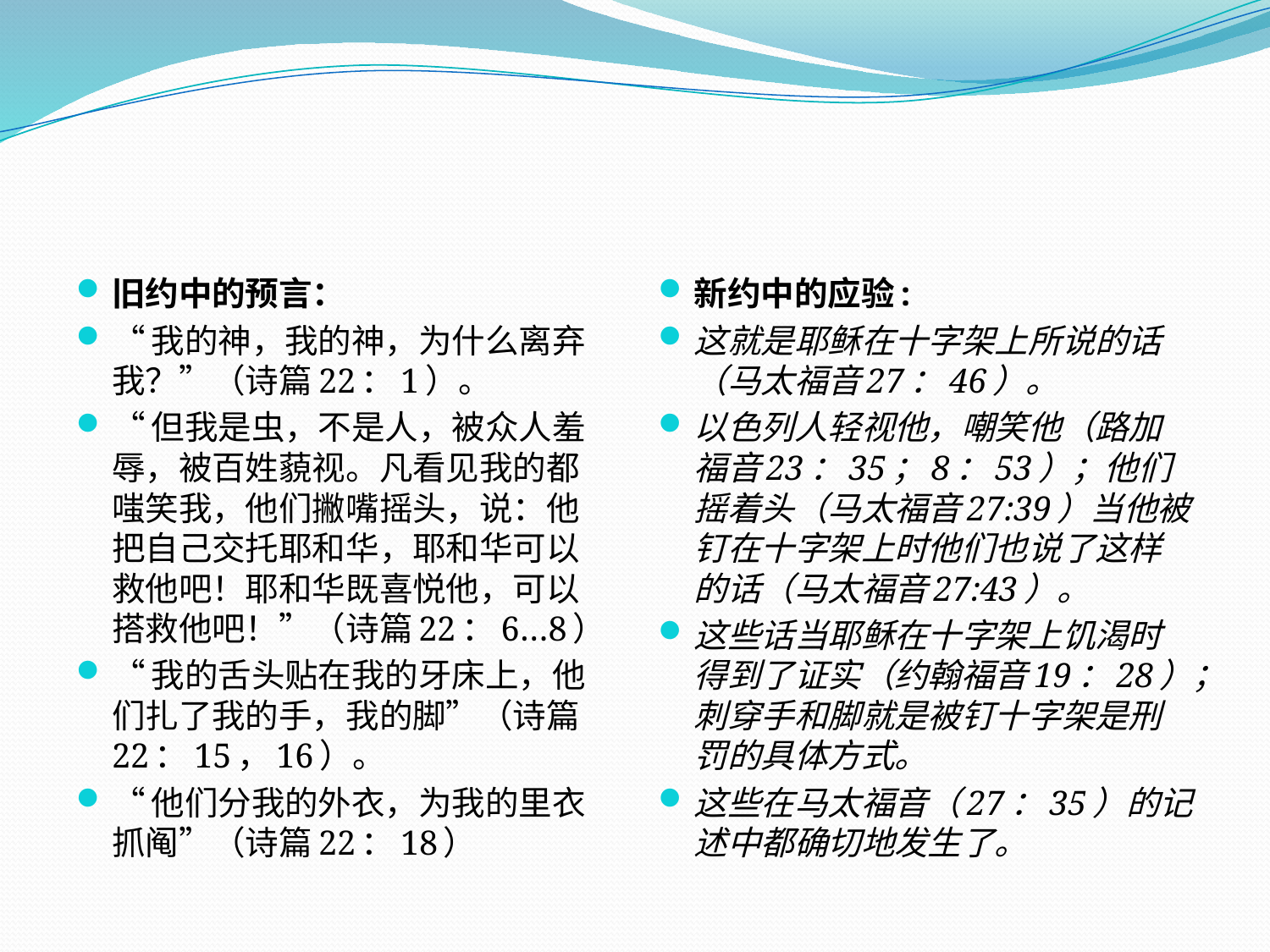

#
旧约中的预言：
“我的神，我的神，为什么离弃我？”（诗篇22：1）。
“但我是虫，不是人，被众人羞辱，被百姓藐视。凡看见我的都嗤笑我，他们撇嘴摇头，说：他把自己交托耶和华，耶和华可以救他吧！耶和华既喜悦他，可以搭救他吧！”（诗篇22：6…8）
“我的舌头贴在我的牙床上，他们扎了我的手，我的脚”（诗篇22：15，16）。
“他们分我的外衣，为我的里衣抓阄”（诗篇22：18）
新约中的应验:
这就是耶稣在十字架上所说的话（马太福音27：46）。
以色列人轻视他，嘲笑他（路加福音23：35；8：53）；他们摇着头（马太福音27:39）当他被钉在十字架上时他们也说了这样的话（马太福音27:43）。
这些话当耶稣在十字架上饥渴时得到了证实（约翰福音19：28）；刺穿手和脚就是被钉十字架是刑罚的具体方式。
这些在马太福音（27：35）的记述中都确切地发生了。